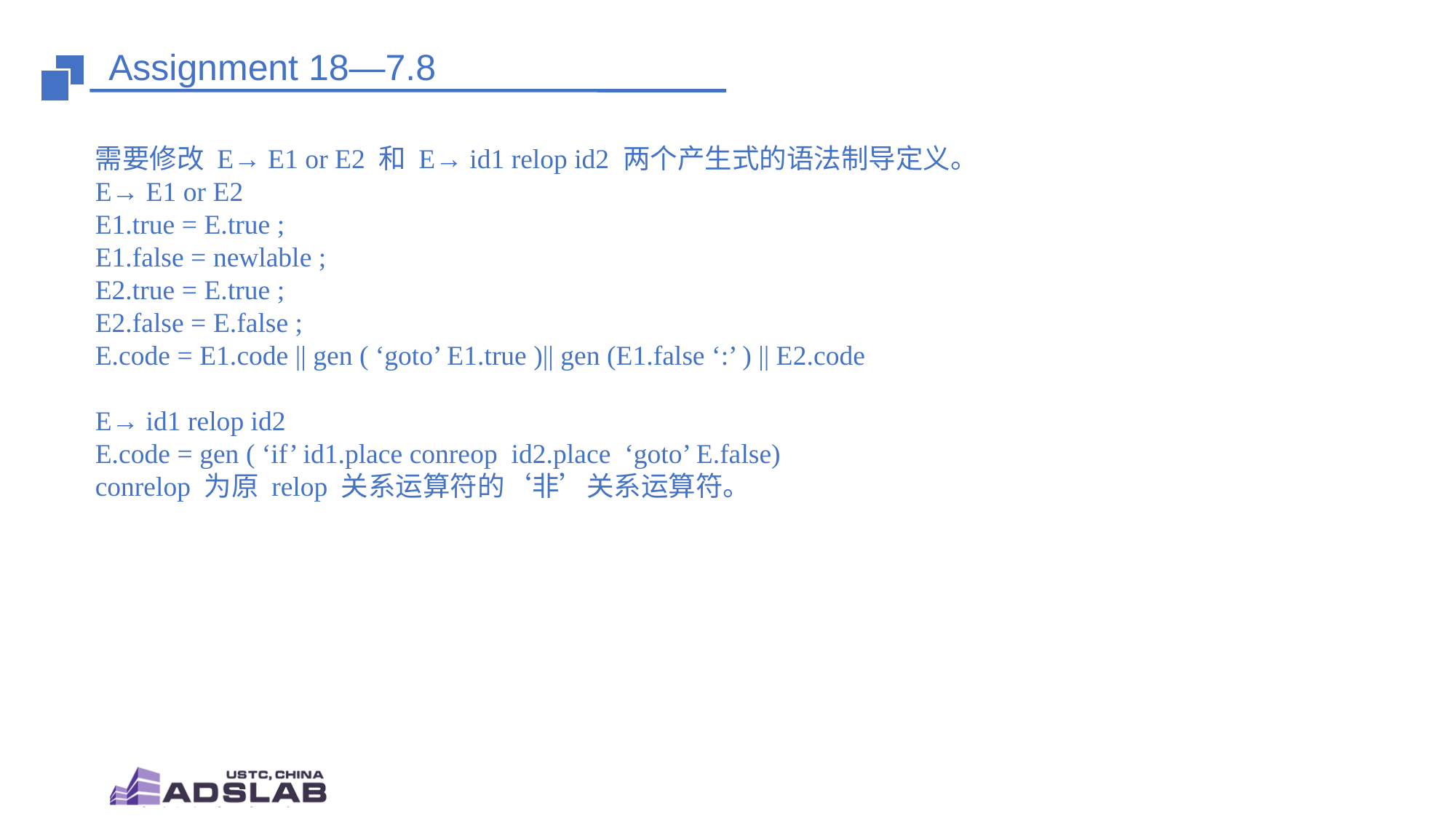

# Assignment 18—7.8
需要修改 E→ E1 or E2 和 E→ id1 relop id2 两个产生式的语法制导定义。
E→ E1 or E2
E1.true = E.true ;
E1.false = newlable ;
E2.true = E.true ;
E2.false = E.false ;
E.code = E1.code || gen ( ‘goto’ E1.true )|| gen (E1.false ‘:’ ) || E2.code
E→ id1 relop id2
E.code = gen ( ‘if’ id1.place conreop  id2.place  ‘goto’ E.false)
conrelop 为原 relop 关系运算符的‘非’关系运算符。